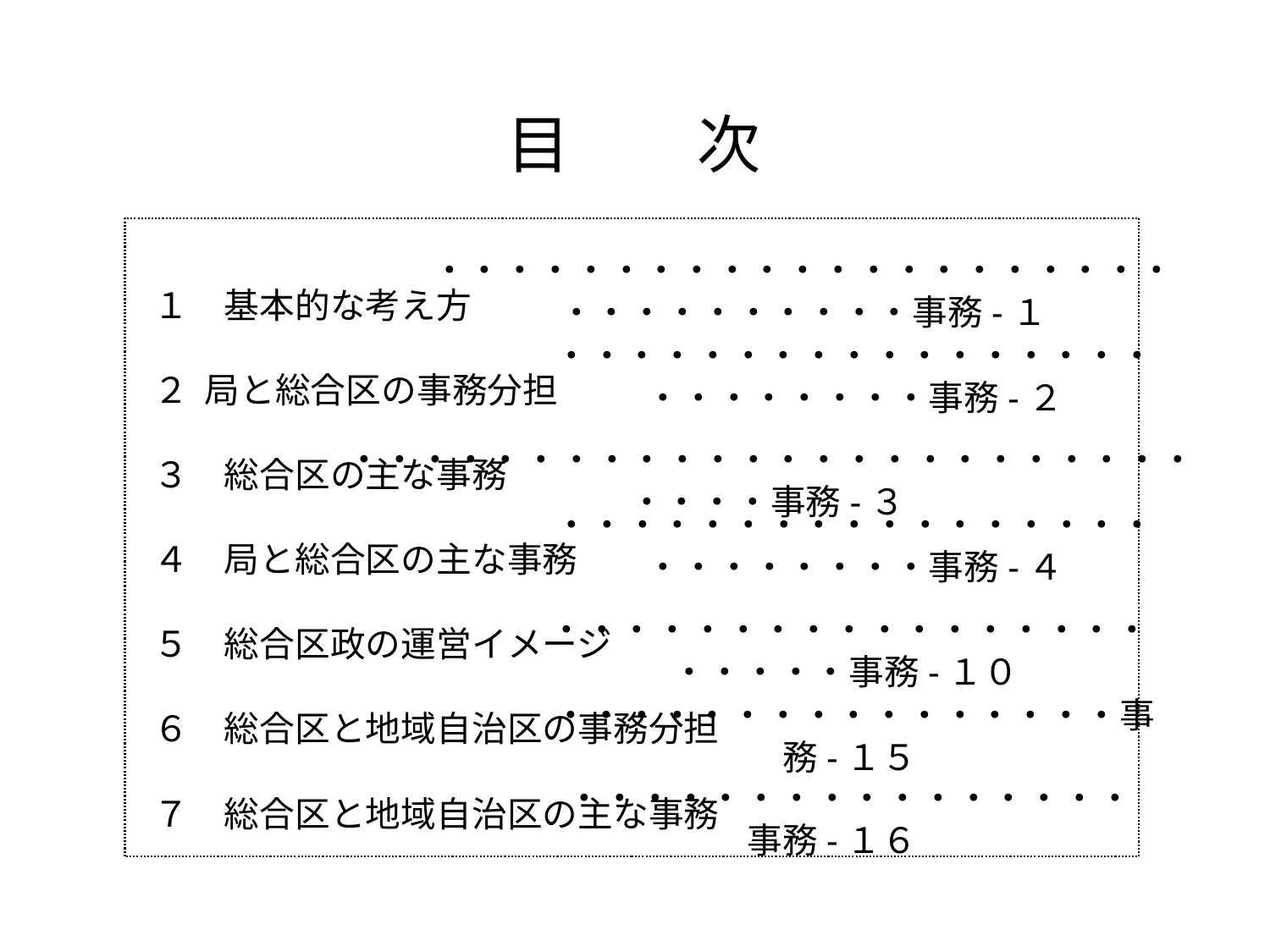

# 目　　次
 １　基本的な考え方
 ２  局と総合区の事務分担
 ３　総合区の主な事務
 ４　局と総合区の主な事務
 ５　総合区政の運営イメージ
 ６　総合区と地域自治区の事務分担
 ７　総合区と地域自治区の主な事務
・・・・・・・・・・・・・・・・・・・・・・・・・・・・・・・事務-１
・・・・・・・・・・・・・・・・・・・・・・・・・事務-２
　　　　  ・・・・・・・・・・・・・・・・・・・・・・・・・・・・事務-３
・・・・・・・・・・・・・・・・・・・・・・・・・事務-４
　 ・・・・・・・・・・・・・・・・・・・・・・事務-１０
　　　　　 ・・・・・・・・・・・・・・・・事務-１５
　　　　　　　・・・・・・・・・・・・・・・・事務-１６